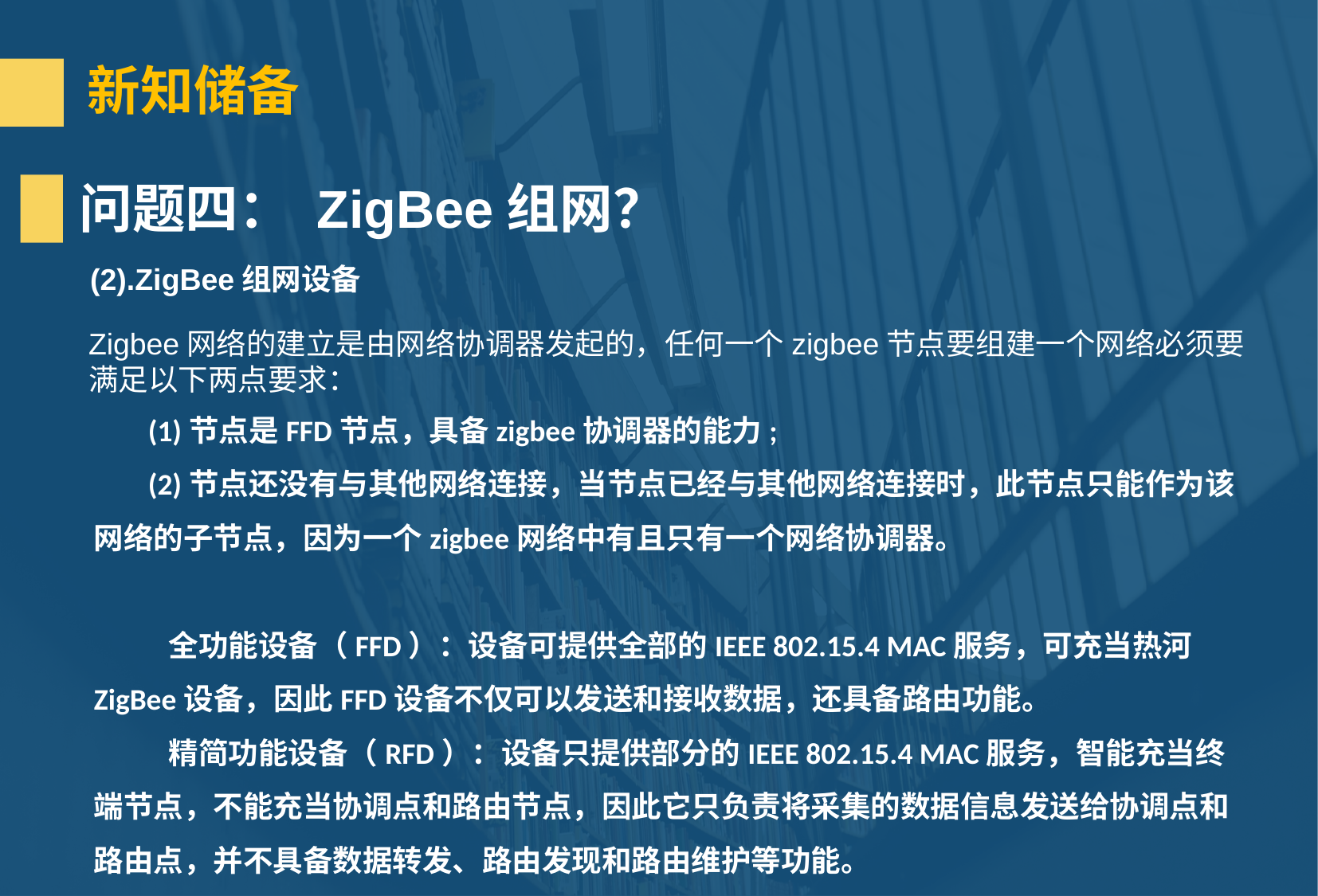

新知储备

问题四： ZigBee组网？

(2).ZigBee组网设备
Zigbee网络的建立是由网络协调器发起的，任何一个zigbee节点要组建一个网络必须要满足以下两点要求：
        (1)节点是FFD节点，具备zigbee协调器的能力;
        (2)节点还没有与其他网络连接，当节点已经与其他网络连接时，此节点只能作为该网络的子节点，因为一个zigbee网络中有且只有一个网络协调器。

          全功能设备（FFD）：设备可提供全部的IEEE 802.15.4 MAC服务，可充当热河ZigBee设备，因此FFD设备不仅可以发送和接收数据，还具备路由功能。
          精简功能设备（RFD）：设备只提供部分的IEEE 802.15.4 MAC服务，智能充当终端节点，不能充当协调点和路由节点，因此它只负责将采集的数据信息发送给协调点和路由点，并不具备数据转发、路由发现和路由维护等功能。